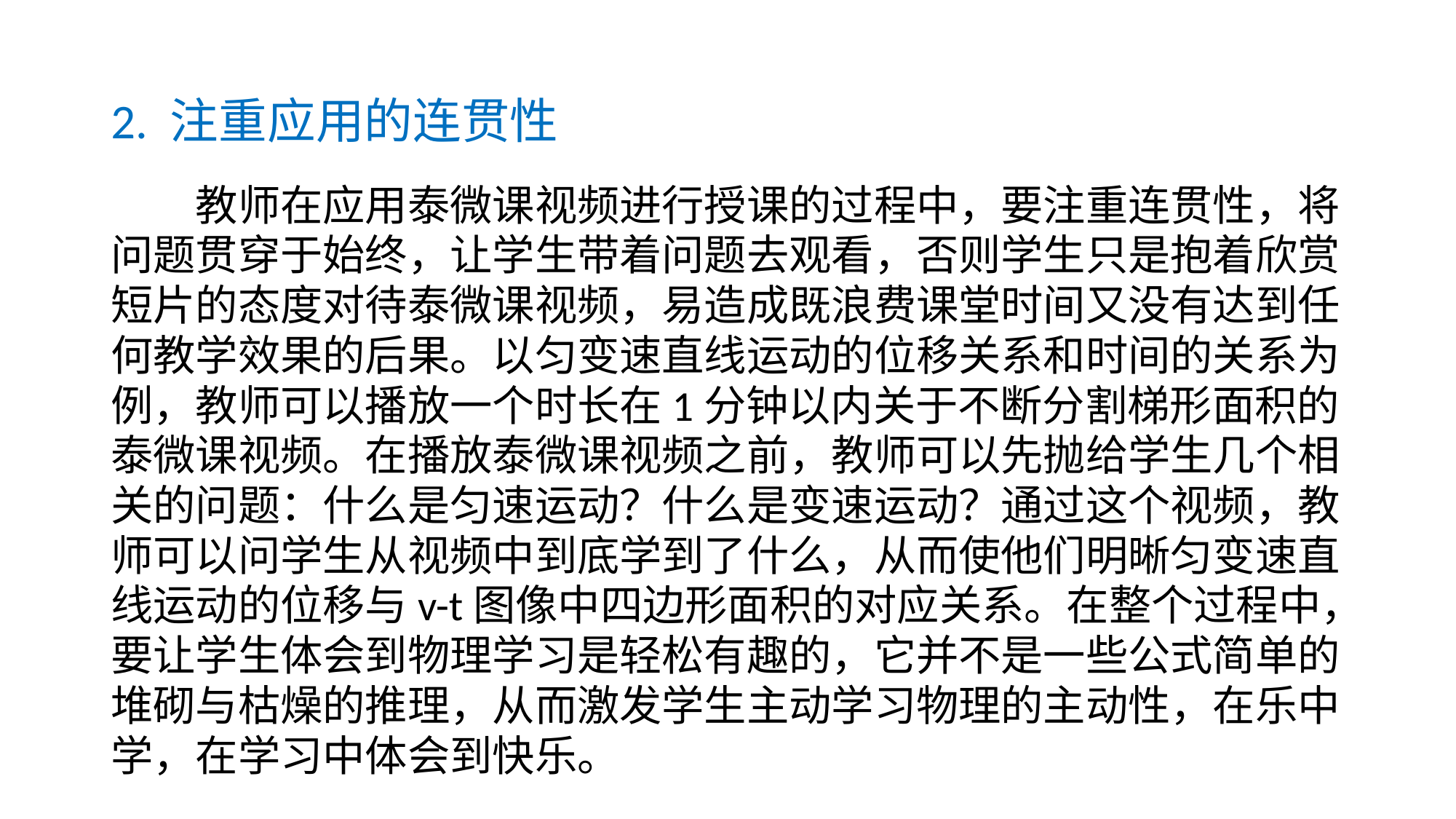

# 2. 注重应用的连贯性
　　教师在应用泰微课视频进行授课的过程中，要注重连贯性，将问题贯穿于始终，让学生带着问题去观看，否则学生只是抱着欣赏短片的态度对待泰微课视频，易造成既浪费课堂时间又没有达到任何教学效果的后果。以匀变速直线运动的位移关系和时间的关系为例，教师可以播放一个时长在1分钟以内关于不断分割梯形面积的泰微课视频。在播放泰微课视频之前，教师可以先抛给学生几个相关的问题：什么是匀速运动？什么是变速运动？通过这个视频，教师可以问学生从视频中到底学到了什么，从而使他们明晰匀变速直线运动的位移与v-t图像中四边形面积的对应关系。在整个过程中，要让学生体会到物理学习是轻松有趣的，它并不是一些公式简单的堆砌与枯燥的推理，从而激发学生主动学习物理的主动性，在乐中学，在学习中体会到快乐。